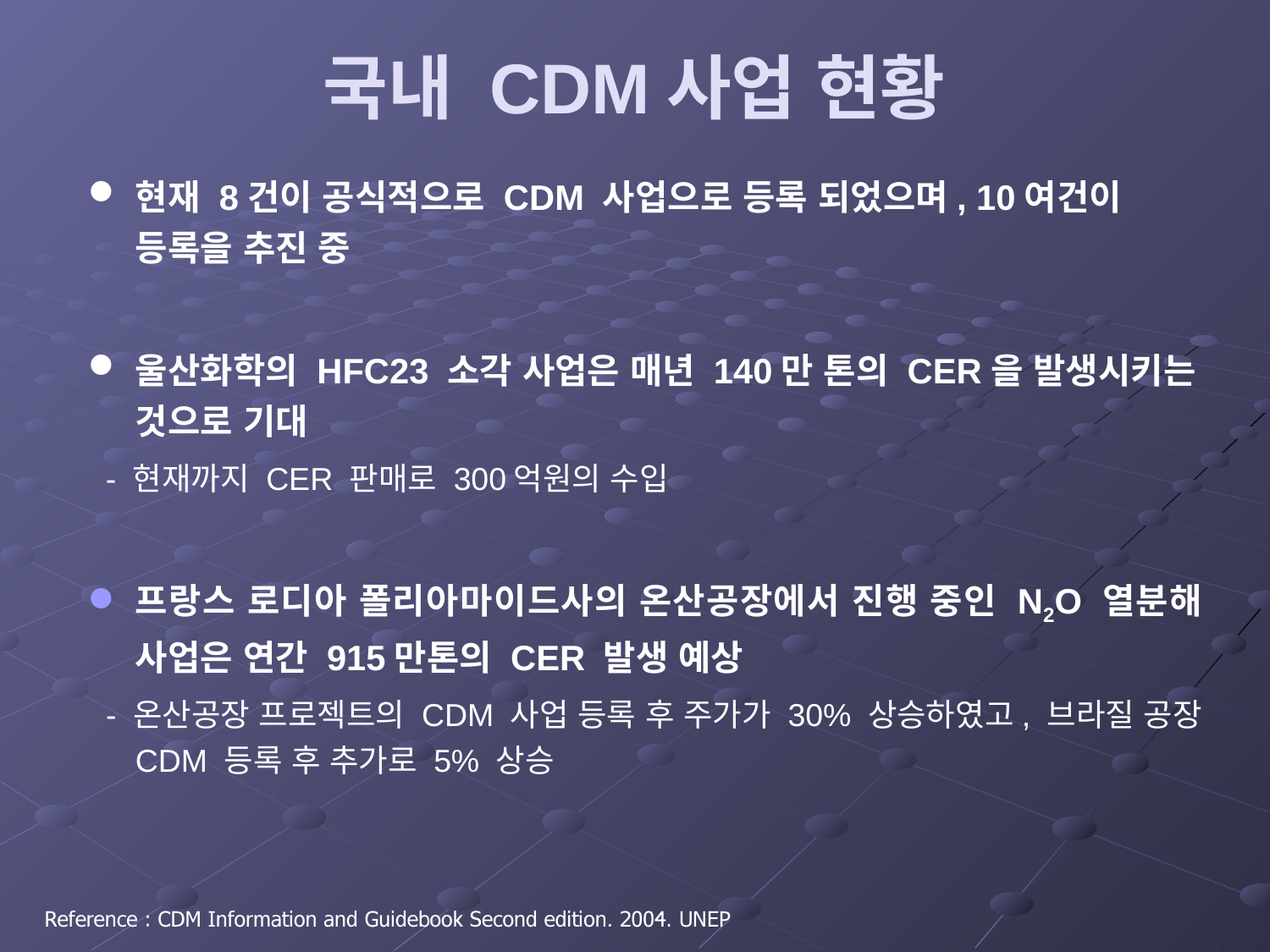

국내 CDM사업 현황
현재 8건이 공식적으로 CDM 사업으로 등록 되었으며, 10여건이 등록을 추진 중

울산화학의 HFC23 소각 사업은 매년 140만 톤의 CER을 발생시키는 것으로 기대
  - 현재까지 CER 판매로 300억원의 수입

프랑스 로디아 폴리아마이드사의 온산공장에서 진행 중인 N2O 열분해 사업은 연간 915만톤의 CER 발생 예상
  - 온산공장 프로젝트의 CDM 사업 등록 후 주가가 30% 상승하였고, 브라질 공장 CDM 등록 후 추가로 5% 상승
Reference : CDM Information and Guidebook Second edition. 2004. UNEP